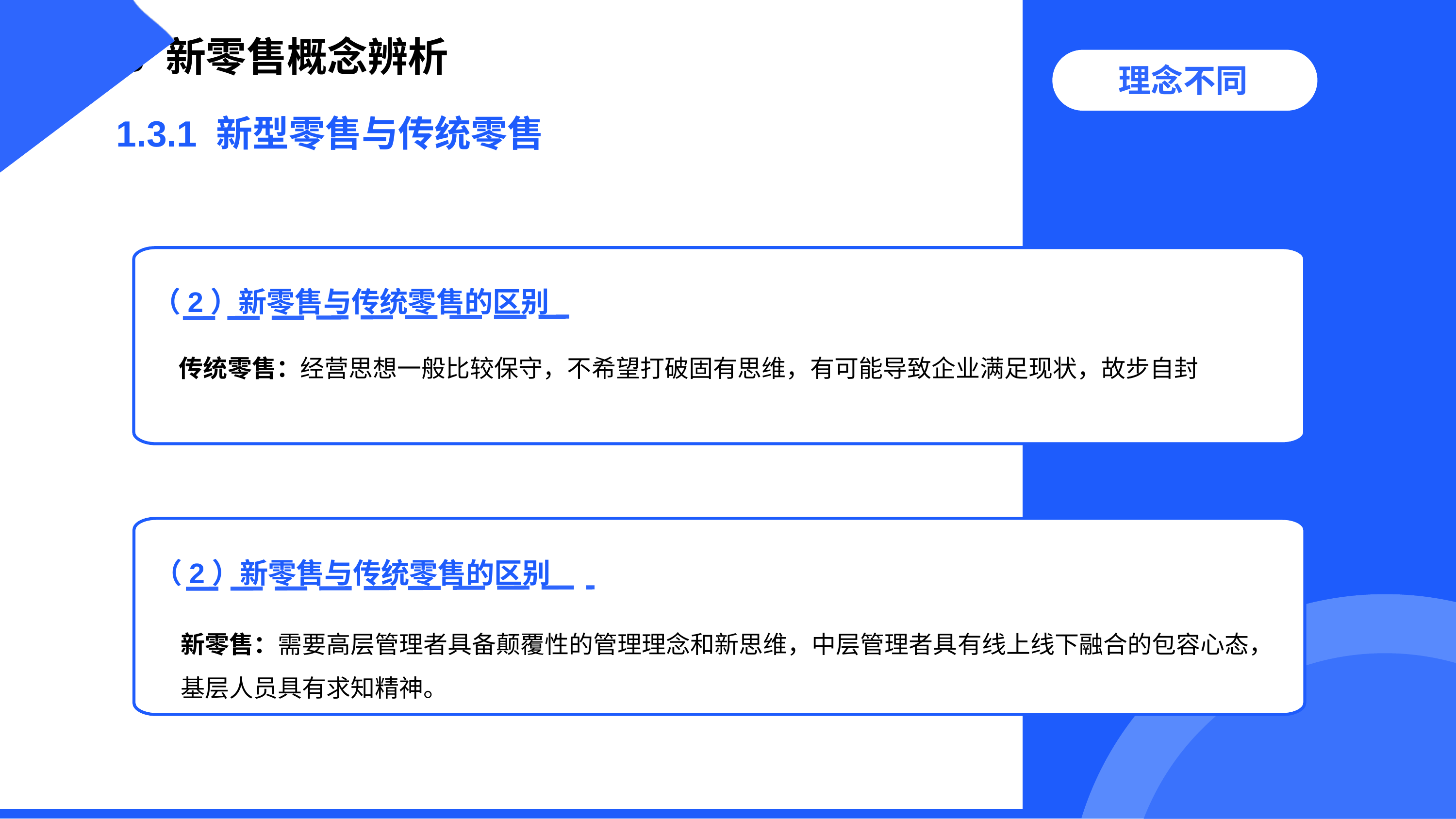

1.3 新零售概念辨析

理念不同
1.3.1 新型零售与传统零售

（2）新零售与传统零售的区别

传统零售：经营思想一般比较保守，不希望打破固有思维，有可能导致企业满足现状，故步自封

（2）新零售与传统零售的区别

新零售：需要高层管理者具备颠覆性的管理理念和新思维，中层管理者具有线上线下融合的包容心态，基层人员具有求知精神。